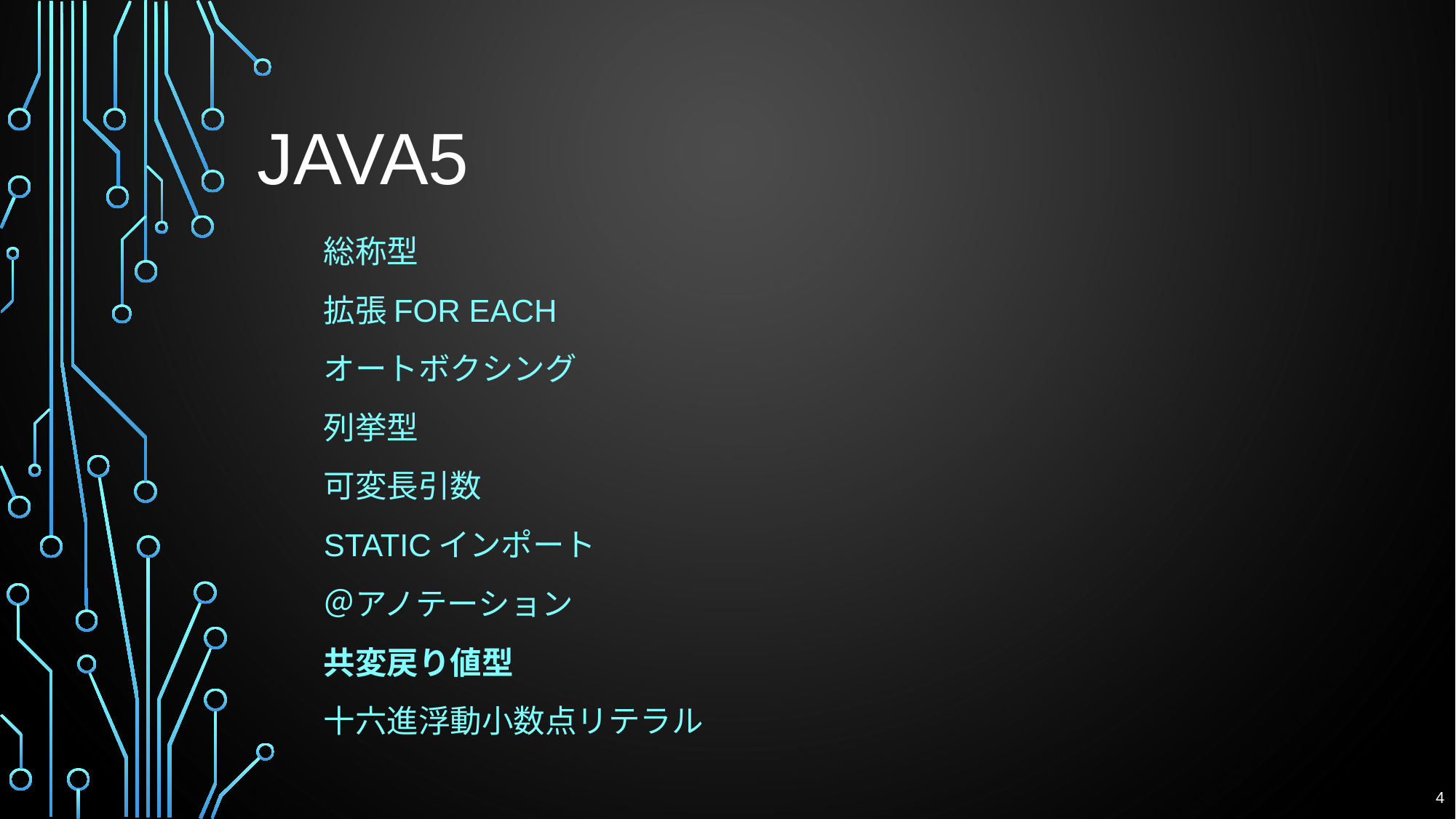

# Java5

総称型
拡張for EACH
オートボクシング
列挙型
可変長引数
Staticインポート
＠アノテーション
共変戻り値型
十六進浮動小数点リテラル

4